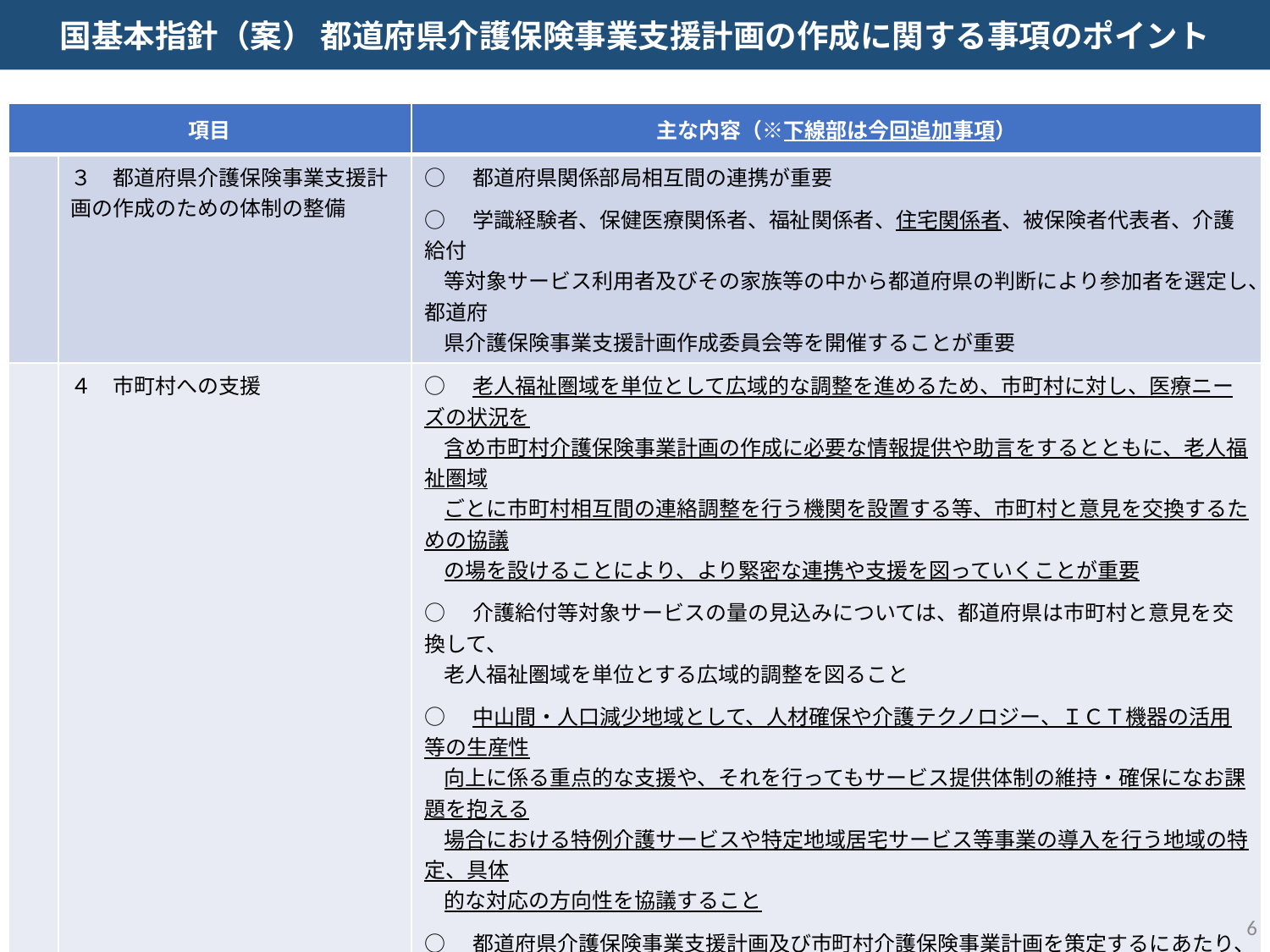

国基本指針（案） 都道府県介護保険事業支援計画の作成に関する事項のポイント
| 項目 |  | 主な内容（※下線部は今回追加事項） |
| --- | --- | --- |
|  | ３　都道府県介護保険事業支援計画の作成のための体制の整備 | ○　都道府県関係部局相互間の連携が重要 ○　学識経験者、保健医療関係者、福祉関係者、住宅関係者、被保険者代表者、介護給付 等対象サービス利用者及びその家族等の中から都道府県の判断により参加者を選定し、都道府 県介護保険事業支援計画作成委員会等を開催することが重要 |
|  | ４　市町村への支援 | ○　老人福祉圏域を単位として広域的な調整を進めるため、市町村に対し、医療ニーズの状況を 含め市町村介護保険事業計画の作成に必要な情報提供や助言をするとともに、老人福祉圏域 ごとに市町村相互間の連絡調整を行う機関を設置する等、市町村と意見を交換するための協議 の場を設けることにより、より緊密な連携や支援を図っていくことが重要 ○　介護給付等対象サービスの量の見込みについては、都道府県は市町村と意見を交換して、 老人福祉圏域を単位とする広域的調整を図ること ○　中山間・人口減少地域として、人材確保や介護テクノロジー、ＩＣＴ機器の活用等の生産性 向上に係る重点的な支援や、それを行ってもサービス提供体制の維持・確保になお課題を抱える 場合における特例介護サービスや特定地域居宅サービス等事業の導入を行う地域の特定、具体 的な対応の方向性を協議すること ○　都道府県介護保険事業支援計画及び市町村介護保険事業計画を策定するにあたり、都道 府県が定める地域医療構想及び医療計画との整合性を図ること ○　有料老人ホーム及びサービス付き高齢者向け住宅が増加し、多様な介護ニーズの受け皿となっ ている一方で、入居者の保護やいわゆる「囲い込み」の問題が長年にわたり指摘されている等の状 況を踏まえ、将来に必要な介護サービス基盤の整備量の見込みを適切に定めるため、住宅担当 部局と連携し、有料老人ホーム及びサービス付き高齢者向け住宅の入居定員総数や入居者の うち要介護者である者の割合、入居者による在宅サービスの利用状況等の入居者の状況等の必 要な情報を、市町村に情報提供すること ○　有料老人ホーム及びサービス付き高齢者向け住宅内で提供される介護サービスやケアプランの 質の向上を図るため、市町村から提供される情報等に基づき、未届けの有料老人ホームの届出 促進及び指導監督の徹底を図ること |
6